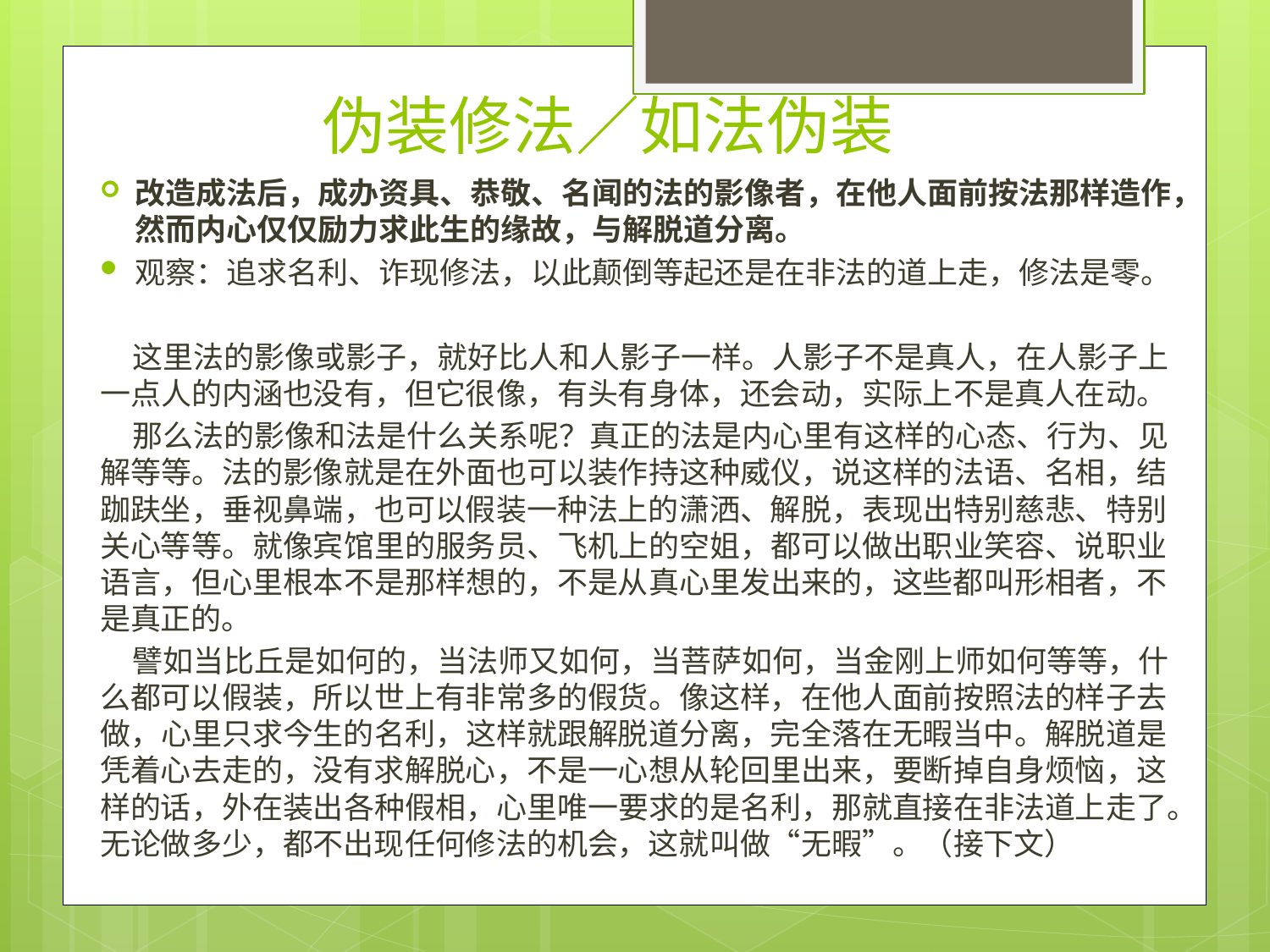

# 伪装修法／如法伪装
改造成法后，成办资具、恭敬、名闻的法的影像者，在他人面前按法那样造作，然而内心仅仅励力求此生的缘故，与解脱道分离。
观察：追求名利、诈现修法，以此颠倒等起还是在非法的道上走，修法是零。

    这里法的影像或影子，就好比人和人影子一样。人影子不是真人，在人影子上一点人的内涵也没有，但它很像，有头有身体，还会动，实际上不是真人在动。
    那么法的影像和法是什么关系呢？真正的法是内心里有这样的心态、行为、见解等等。法的影像就是在外面也可以装作持这种威仪，说这样的法语、名相，结跏趺坐，垂视鼻端，也可以假装一种法上的潇洒、解脱，表现出特别慈悲、特别关心等等。就像宾馆里的服务员、飞机上的空姐，都可以做出职业笑容、说职业语言，但心里根本不是那样想的，不是从真心里发出来的，这些都叫形相者，不是真正的。
    譬如当比丘是如何的，当法师又如何，当菩萨如何，当金刚上师如何等等，什么都可以假装，所以世上有非常多的假货。像这样，在他人面前按照法的样子去做，心里只求今生的名利，这样就跟解脱道分离，完全落在无暇当中。解脱道是凭着心去走的，没有求解脱心，不是一心想从轮回里出来，要断掉自身烦恼，这样的话，外在装出各种假相，心里唯一要求的是名利，那就直接在非法道上走了。无论做多少，都不出现任何修法的机会，这就叫做“无暇”。（接下文）